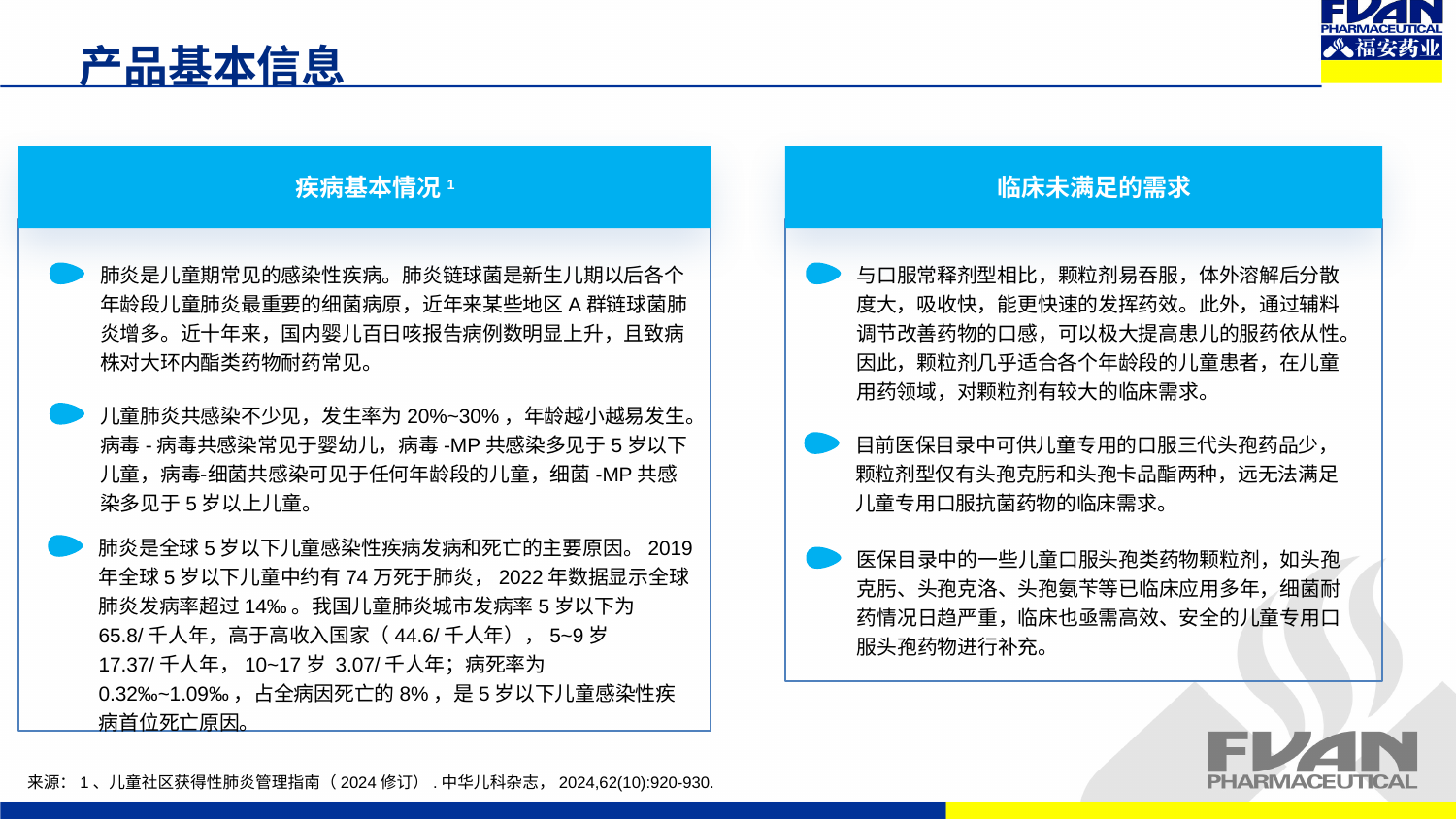

产品基本信息
疾病基本情况1
临床未满足的需求

肺炎是儿童期常见的感染性疾病。肺炎链球菌是新生儿期以后各个年龄段儿童肺炎最重要的细菌病原，近年来某些地区A群链球菌肺炎增多。近十年来，国内婴儿百日咳报告病例数明显上升，且致病株对大环内酯类药物耐药常见。

与口服常释剂型相比，颗粒剂易吞服，体外溶解后分散度大，吸收快，能更快速的发挥药效。此外，通过辅料调节改善药物的口感，可以极大提高患儿的服药依从性。因此，颗粒剂几乎适合各个年龄段的儿童患者，在儿童用药领域，对颗粒剂有较大的临床需求。

儿童肺炎共感染不少见，发生率为20%~30%，年龄越小越易发生。病毒-病毒共感染常见于婴幼儿，病毒-MP共感染多见于5岁以下儿童，病毒‑细菌共感染可见于任何年龄段的儿童，细菌-MP共感染多见于5岁以上儿童。

目前医保目录中可供儿童专用的口服三代头孢药品少，颗粒剂型仅有头孢克肟和头孢卡品酯两种，远无法满足儿童专用口服抗菌药物的临床需求。

肺炎是全球5岁以下儿童感染性疾病发病和死亡的主要原因。2019年全球5岁以下儿童中约有74万死于肺炎，2022年数据显示全球肺炎发病率超过14‰。我国儿童肺炎城市发病率5岁以下为65.8/千人年，高于高收入国家（44.6/千人年），5~9岁17.37/千人年，10~17岁 3.07/千人年；病死率为 0.32‰~1.09‰，占全病因死亡的8%，是5岁以下儿童感染性疾病首位死亡原因。

医保目录中的一些儿童口服头孢类药物颗粒剂，如头孢克肟、头孢克洛、头孢氨苄等已临床应用多年，细菌耐药情况日趋严重，临床也亟需高效、安全的儿童专用口服头孢药物进行补充。

来源：1、儿童社区获得性肺炎管理指南（2024修订）.中华儿科杂志，2024,62(10):920-930.